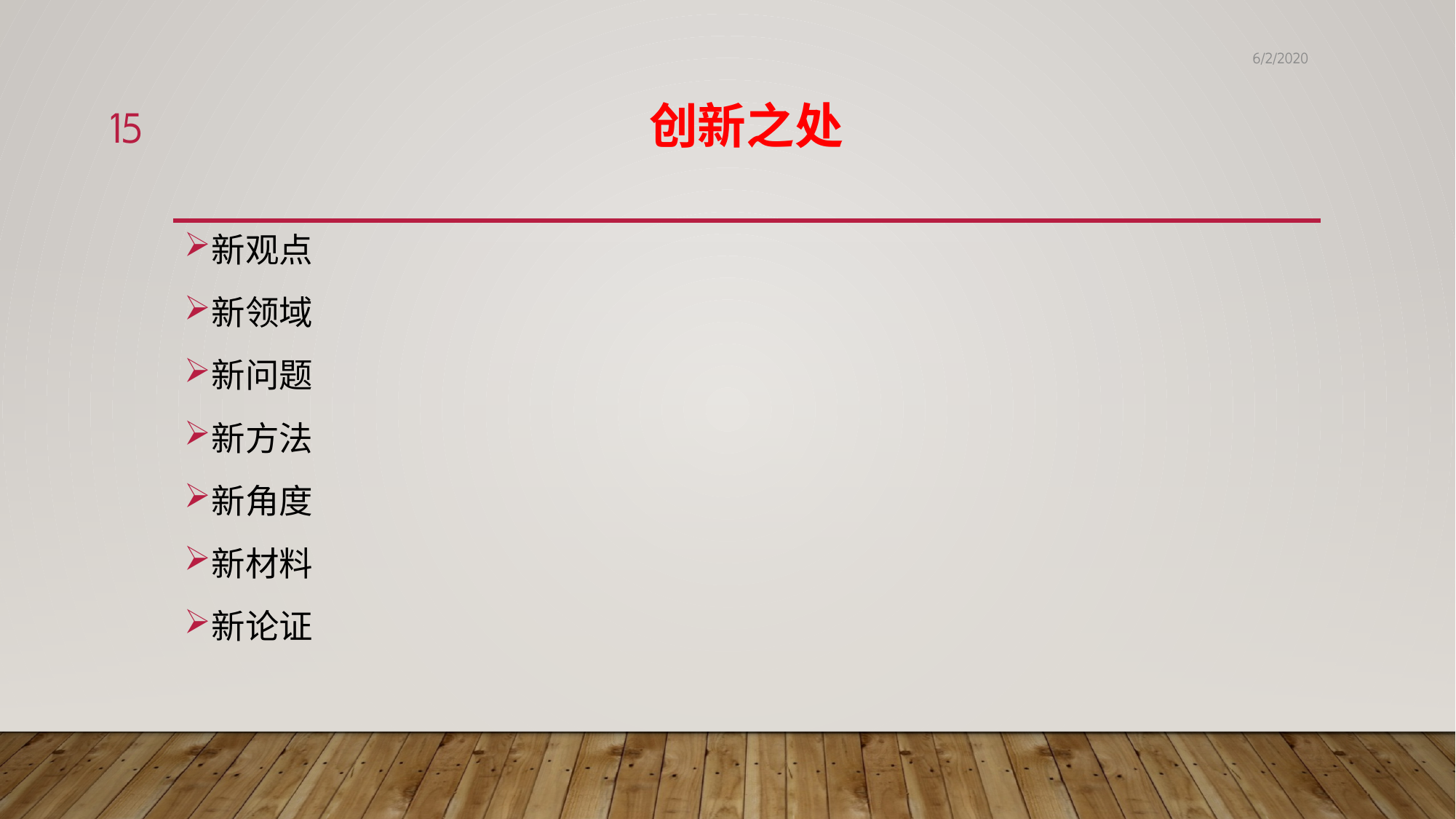

6/2/2020
15
# 创新之处
新观点
新领域
新问题
新方法
新角度
新材料
新论证